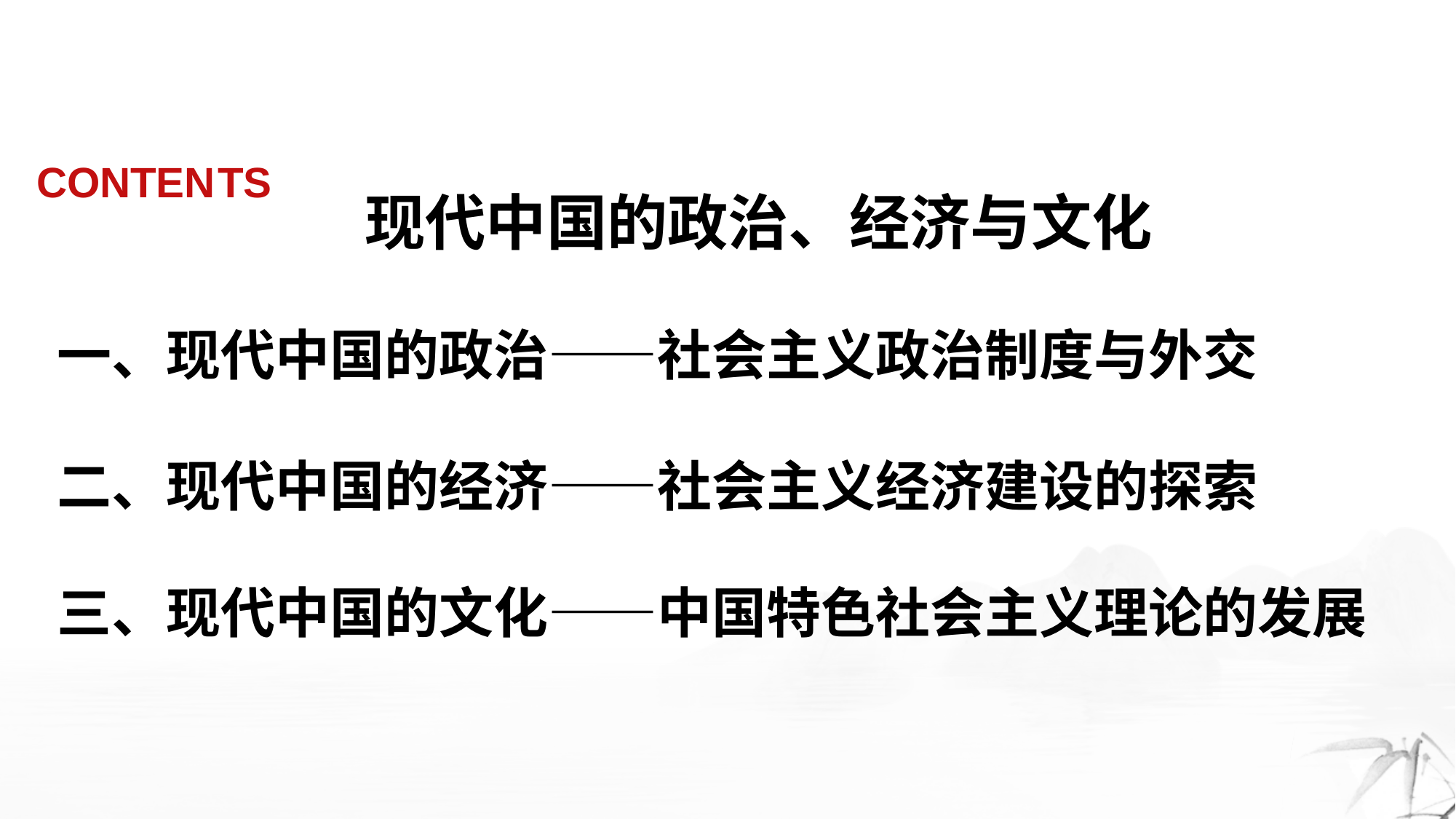

CONTEN  TS
现代中国的政治、经济与文化
一、现代中国的政治——社会主义政治制度与外交
二、现代中国的经济——社会主义经济建设的探索

三、现代中国的文化——中国特色社会主义理论的发展